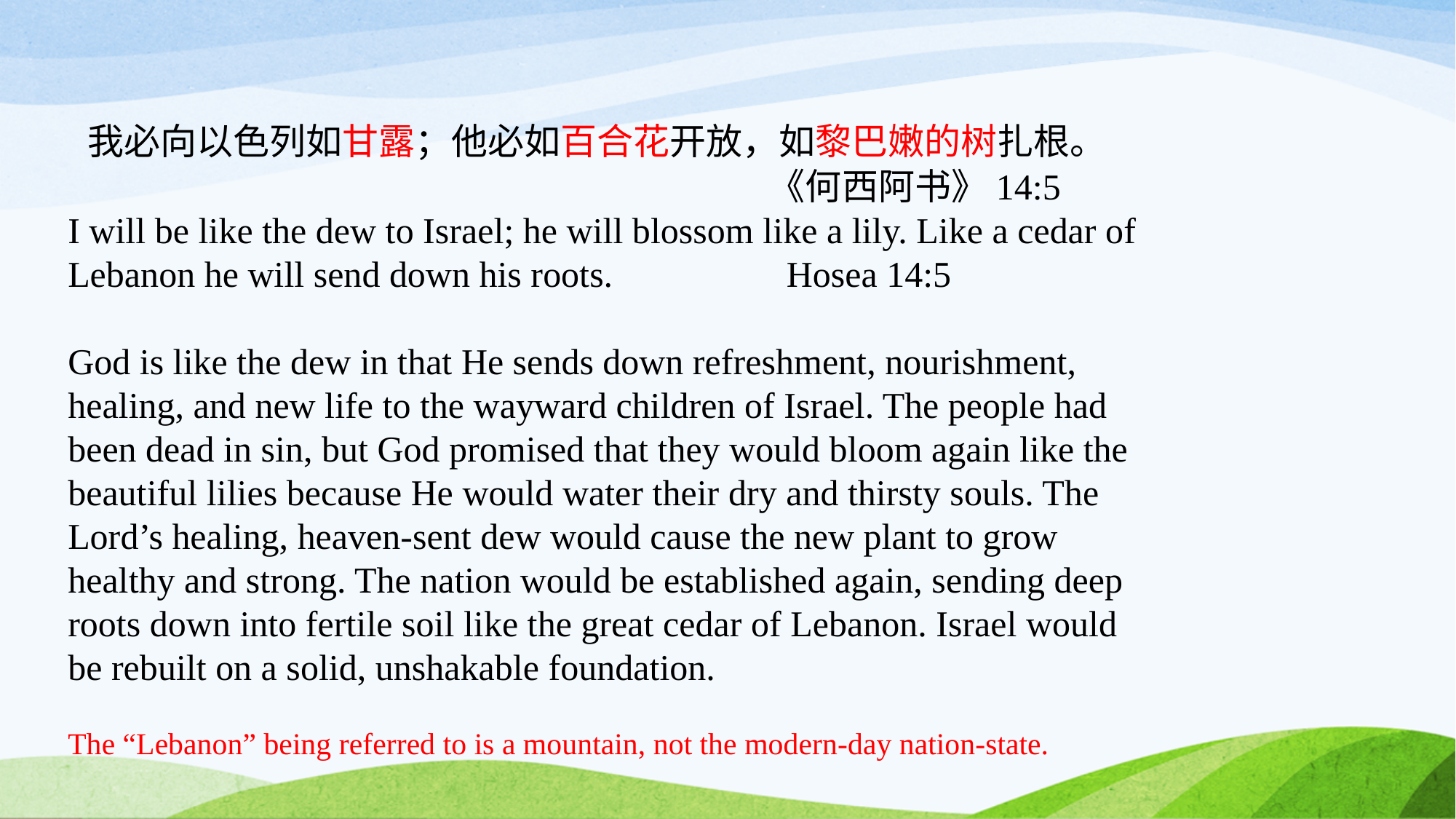

我必向以色列如甘露；他必如百合花开放，如黎巴嫩的树扎根。						                   《何西阿书》14:5
I will be like the dew to Israel; he will blossom like a lily. Like a cedar of Lebanon he will send down his roots.	    	       Hosea 14:5

God is like the dew in that He sends down refreshment, nourishment, healing, and new life to the wayward children of Israel. The people had been dead in sin, but God promised that they would bloom again like the beautiful lilies because He would water their dry and thirsty souls. The Lord’s healing, heaven-sent dew would cause the new plant to grow healthy and strong. The nation would be established again, sending deep roots down into fertile soil like the great cedar of Lebanon. Israel would be rebuilt on a solid, unshakable foundation.

The “Lebanon” being referred to is a mountain, not the modern-day nation-state.